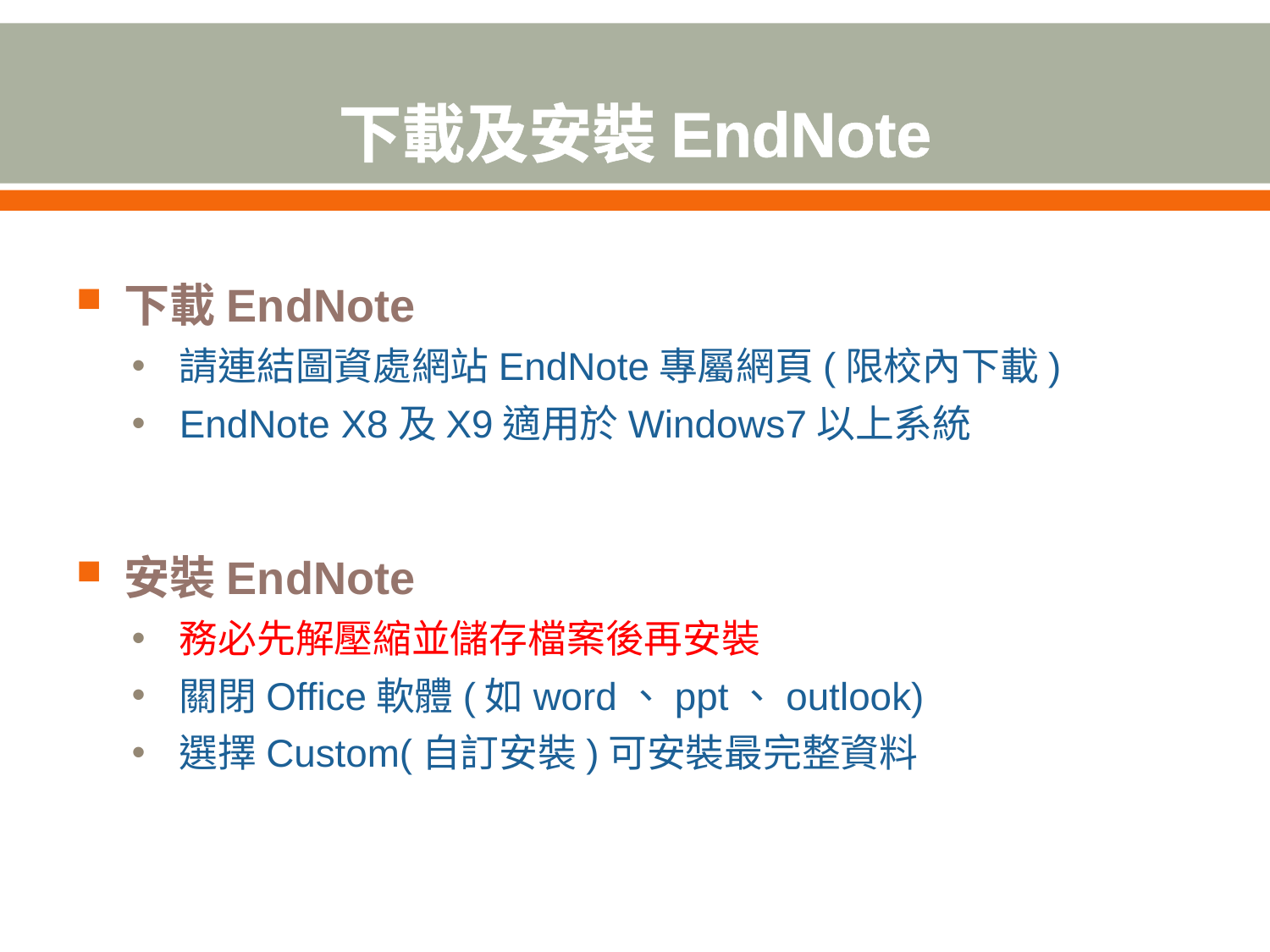

# 下載及安裝EndNote
下載EndNote
請連結圖資處網站EndNote專屬網頁(限校內下載)
EndNote X8及X9適用於Windows7以上系統

安裝EndNote
務必先解壓縮並儲存檔案後再安裝
關閉Office軟體(如word、ppt、outlook)
選擇Custom(自訂安裝)可安裝最完整資料